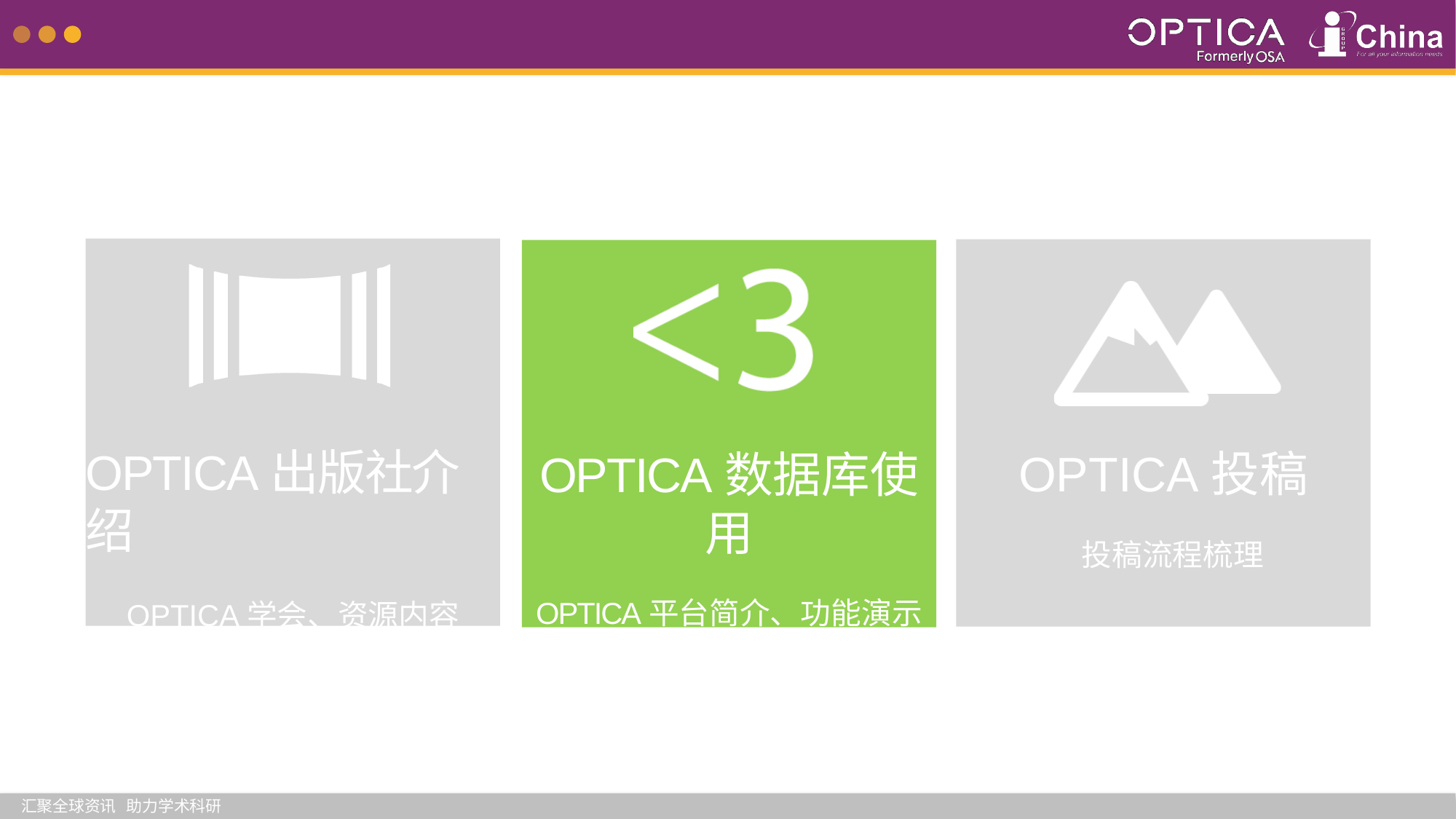

OPTICA出版社介绍

OPTICA学会、资源内容
及品质说明
OPTICA投稿

投稿流程梳理
OPTICA数据库使用

OPTICA平台简介、功能演示